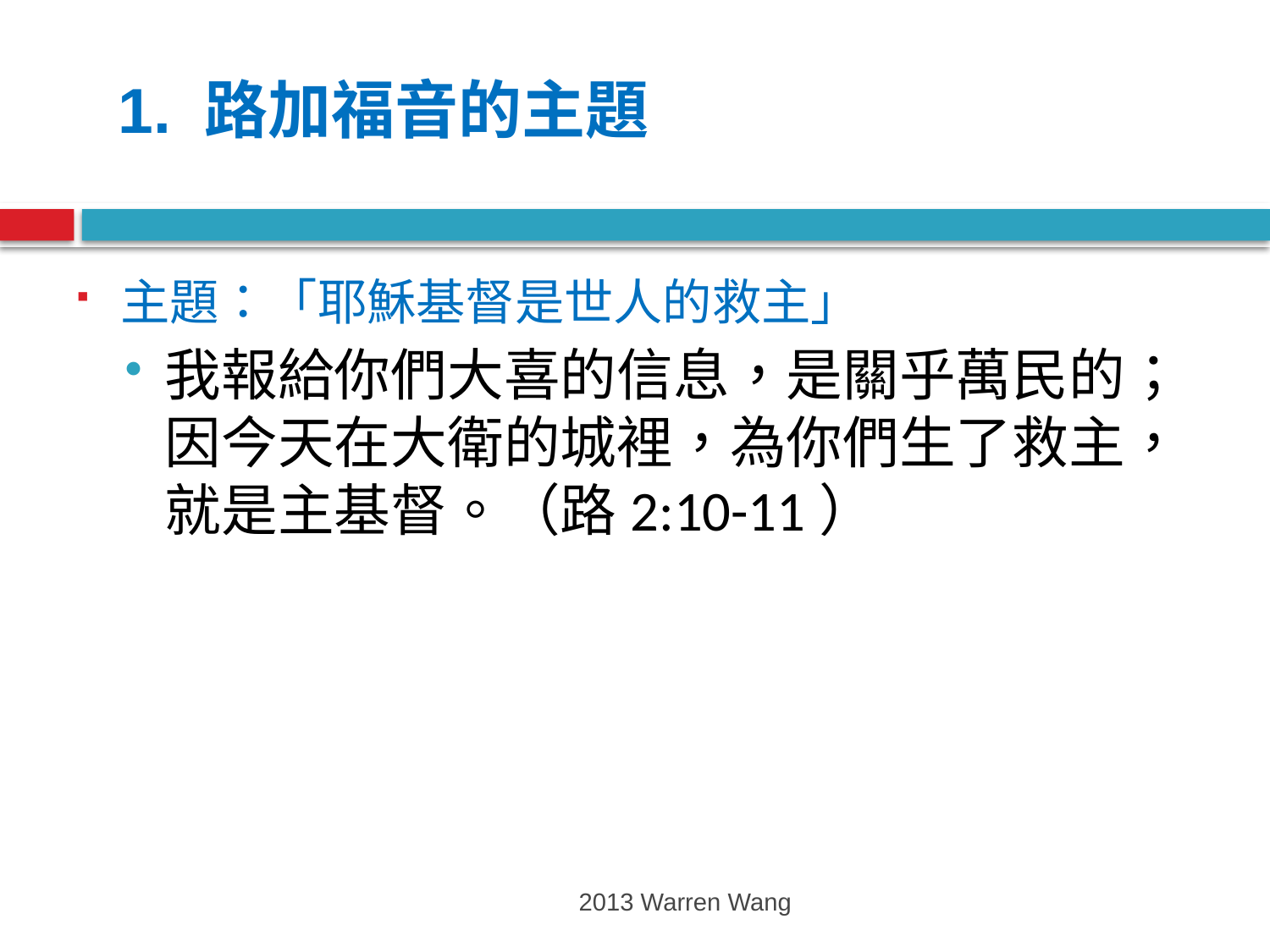

1. 路加福音的主題
主題：「耶穌基督是世人的救主」
我報給你們大喜的信息，是關乎萬民的；因今天在大衛的城裡，為你們生了救主，就是主基督。（路2:10-11）
2013 Warren Wang